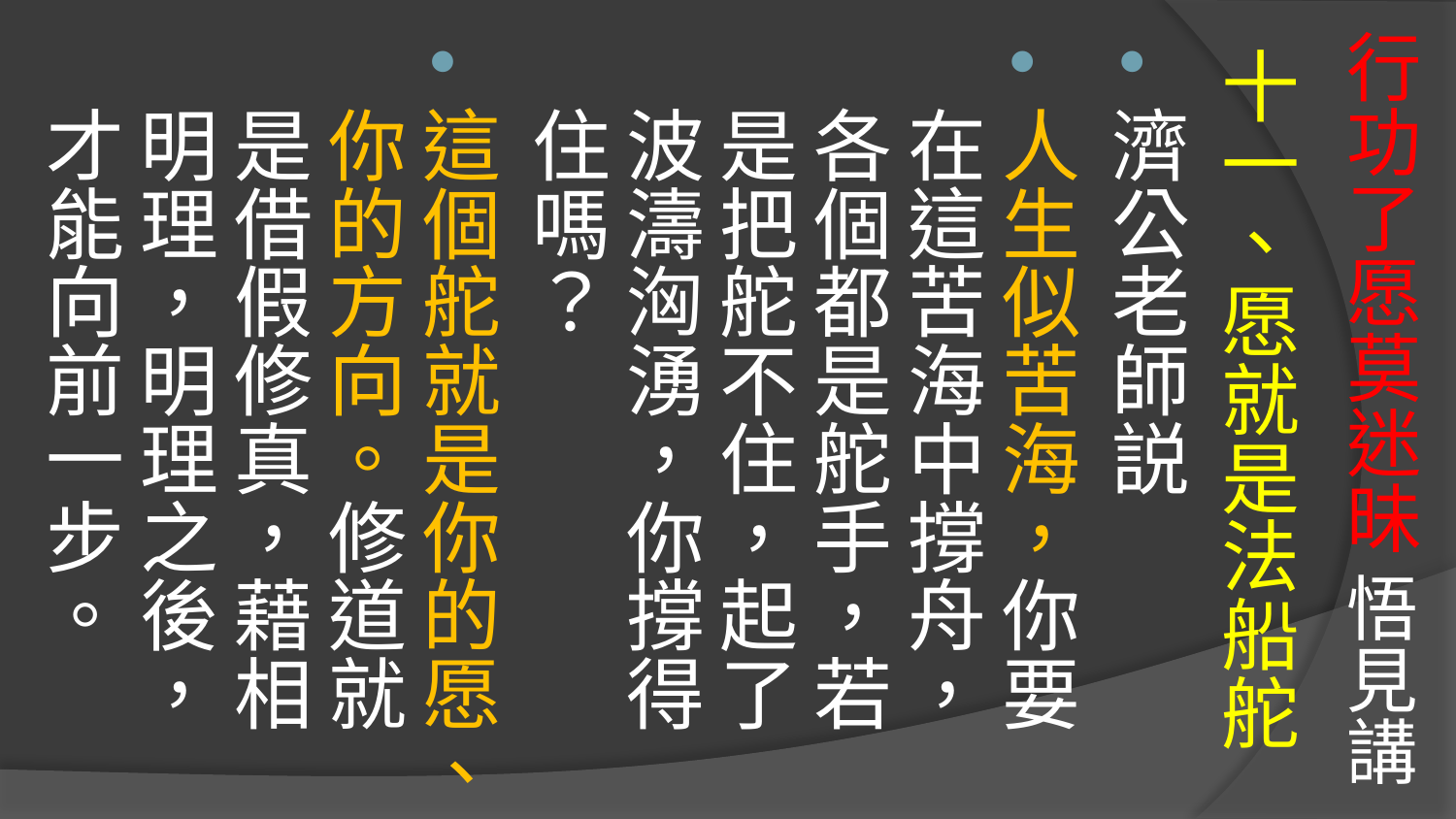

# 行功了愿莫迷昧 悟見講
十一、愿就是法船舵
濟公老師説
人生似苦海，你要在這苦海中撐舟，各個都是舵手，若是把舵不住，起了波濤洶湧，你撐得住嗎？
這個舵就是你的愿、你的方向。修道就是借假修真，藉相明理，明理之後，才能向前一步。